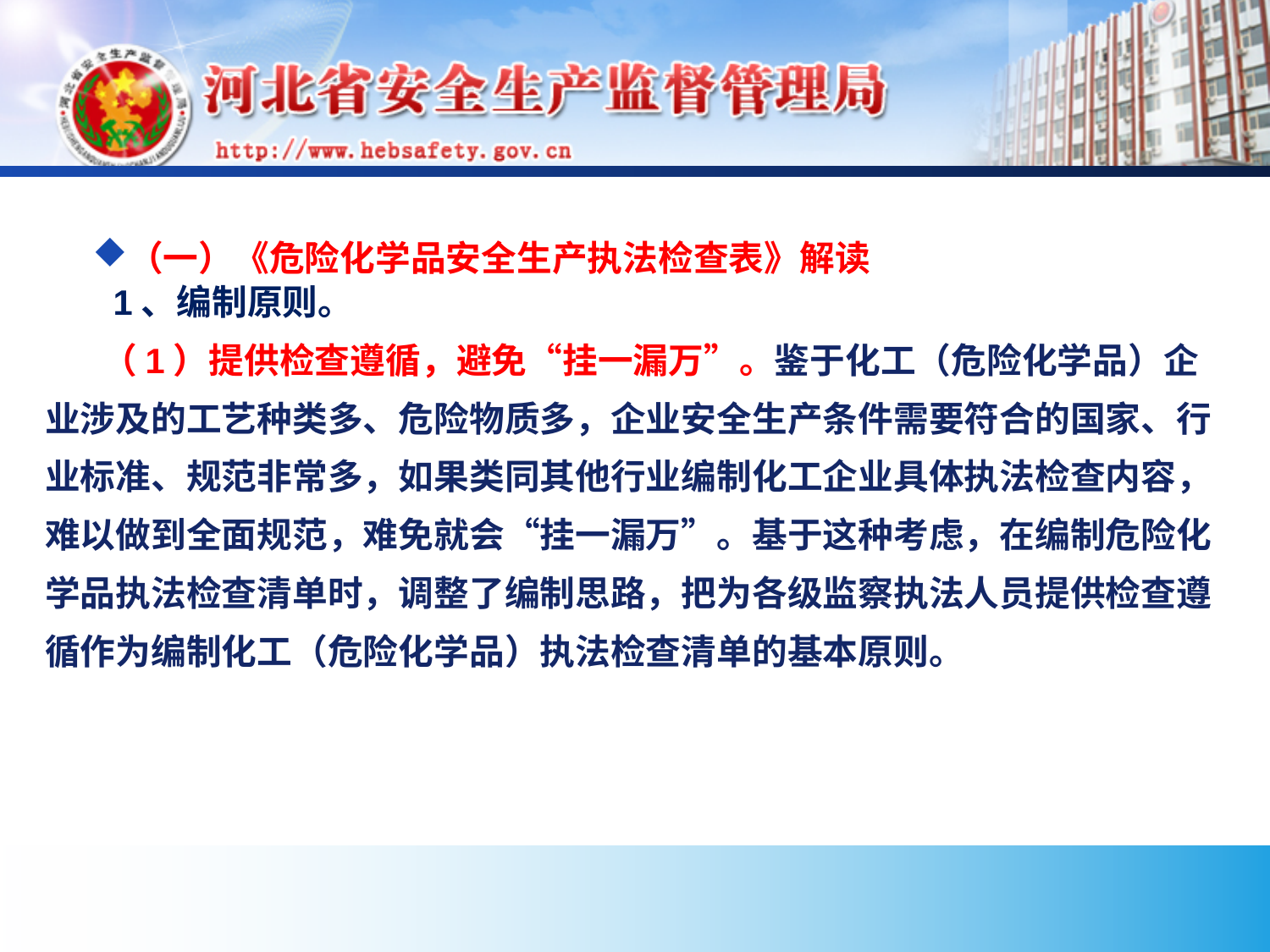

#
（一）《危险化学品安全生产执法检查表》解读
       1、编制原则。
      （1）提供检查遵循，避免“挂一漏万”。鉴于化工（危险化学品）企业涉及的工艺种类多、危险物质多，企业安全生产条件需要符合的国家、行业标准、规范非常多，如果类同其他行业编制化工企业具体执法检查内容，难以做到全面规范，难免就会“挂一漏万”。基于这种考虑，在编制危险化学品执法检查清单时，调整了编制思路，把为各级监察执法人员提供检查遵循作为编制化工（危险化学品）执法检查清单的基本原则。